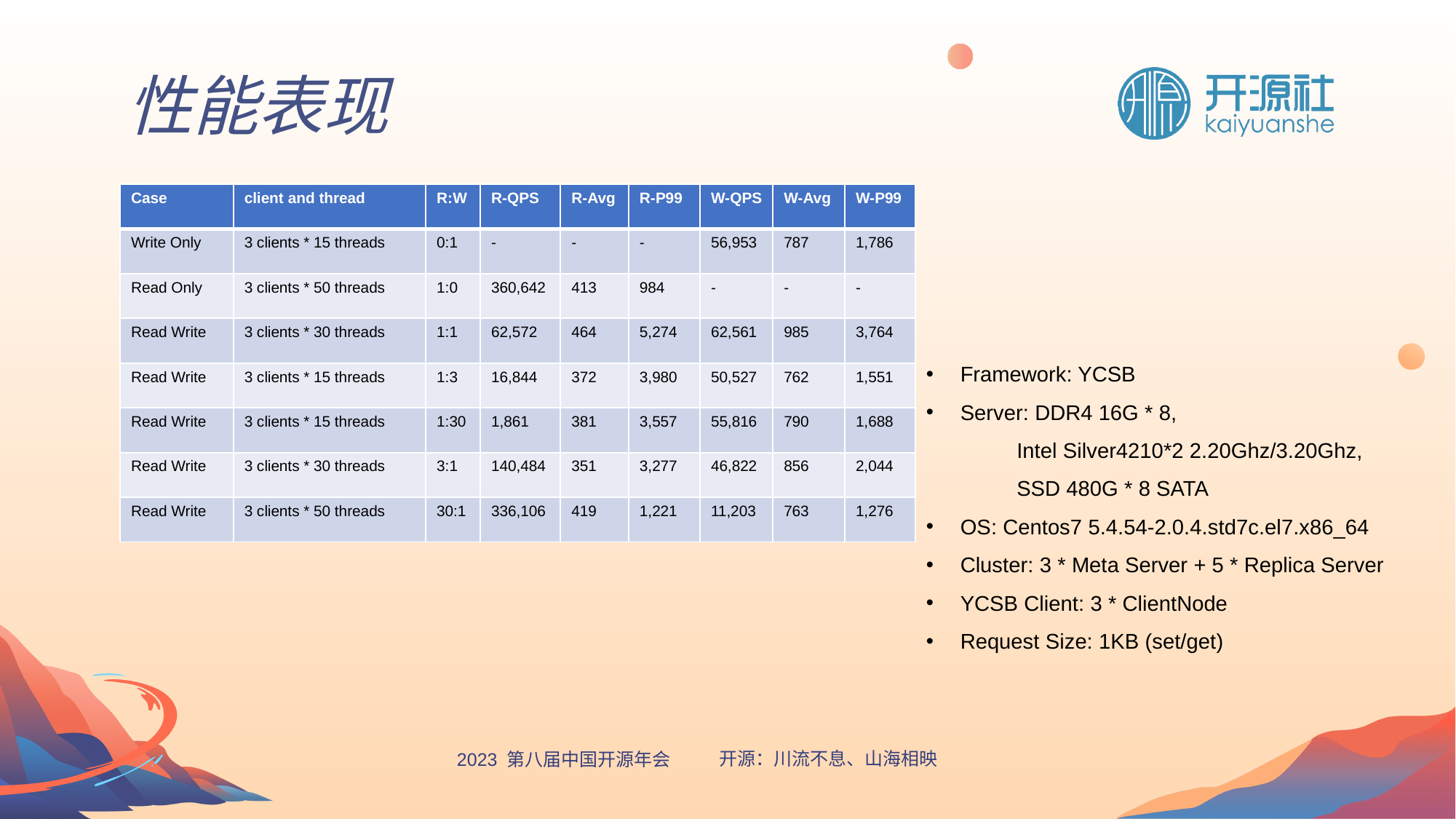

性能表现
| Case | client and thread | R:W | R-QPS | R-Avg | R-P99 | W-QPS | W-Avg | W-P99 |
| --- | --- | --- | --- | --- | --- | --- | --- | --- |
| Write Only | 3 clients \* 15 threads | 0:1 | - | - | - | 56,953 | 787 | 1,786 |
| Read Only | 3 clients \* 50 threads | 1:0 | 360,642 | 413 | 984 | - | - | - |
| Read Write | 3 clients \* 30 threads | 1:1 | 62,572 | 464 | 5,274 | 62,561 | 985 | 3,764 |
| Read Write | 3 clients \* 15 threads | 1:3 | 16,844 | 372 | 3,980 | 50,527 | 762 | 1,551 |
| Read Write | 3 clients \* 15 threads | 1:30 | 1,861 | 381 | 3,557 | 55,816 | 790 | 1,688 |
| Read Write | 3 clients \* 30 threads | 3:1 | 140,484 | 351 | 3,277 | 46,822 | 856 | 2,044 |
| Read Write | 3 clients \* 50 threads | 30:1 | 336,106 | 419 | 1,221 | 11,203 | 763 | 1,276 |
Framework: YCSB
Server: DDR4 16G * 8,
      Intel Silver4210*2 2.20Ghz/3.20Ghz,
      SSD 480G * 8 SATA
OS: Centos7 5.4.54-2.0.4.std7c.el7.x86_64
Cluster: 3 * Meta Server + 5 * Replica Server
YCSB Client: 3 * ClientNode
Request Size: 1KB (set/get)